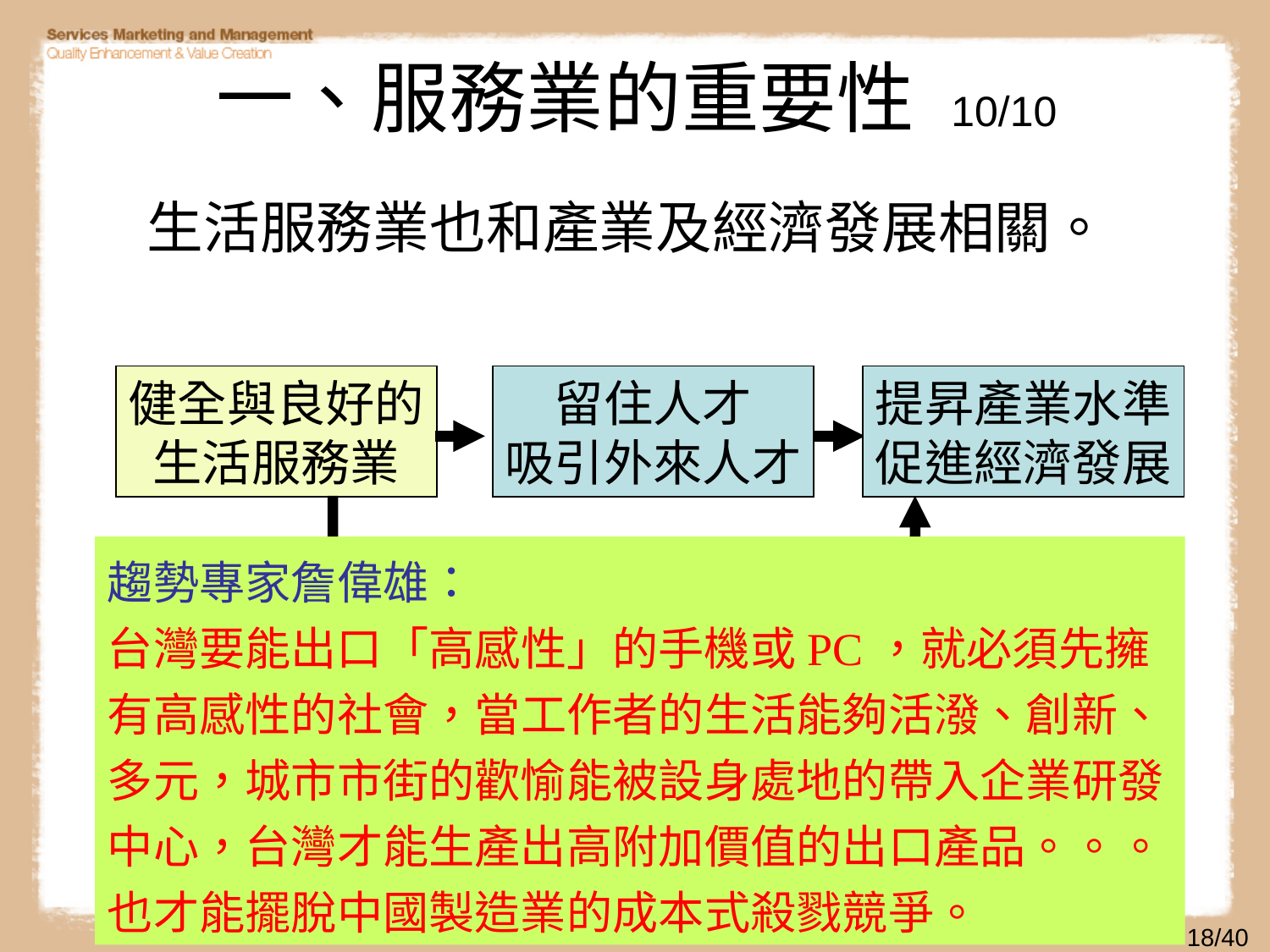

# 一、服務業的重要性 10/10
生活服務業也和產業及經濟發展相關。
健全與良好的
生活服務業
留住人才
吸引外來人才
提昇產業水準
促進經濟發展

趨勢專家詹偉雄：
台灣要能出口「高感性」的手機或PC，就必須先擁有高感性的社會，當工作者的生活能夠活潑、創新、多元，城市市街的歡愉能被設身處地的帶入企業研發中心，台灣才能生產出高附加價值的出口產品。。。也才能擺脫中國製造業的成本式殺戮競爭。
提昇各產業或產品
的創新與風格
塑造文化特色
豐富民眾內涵